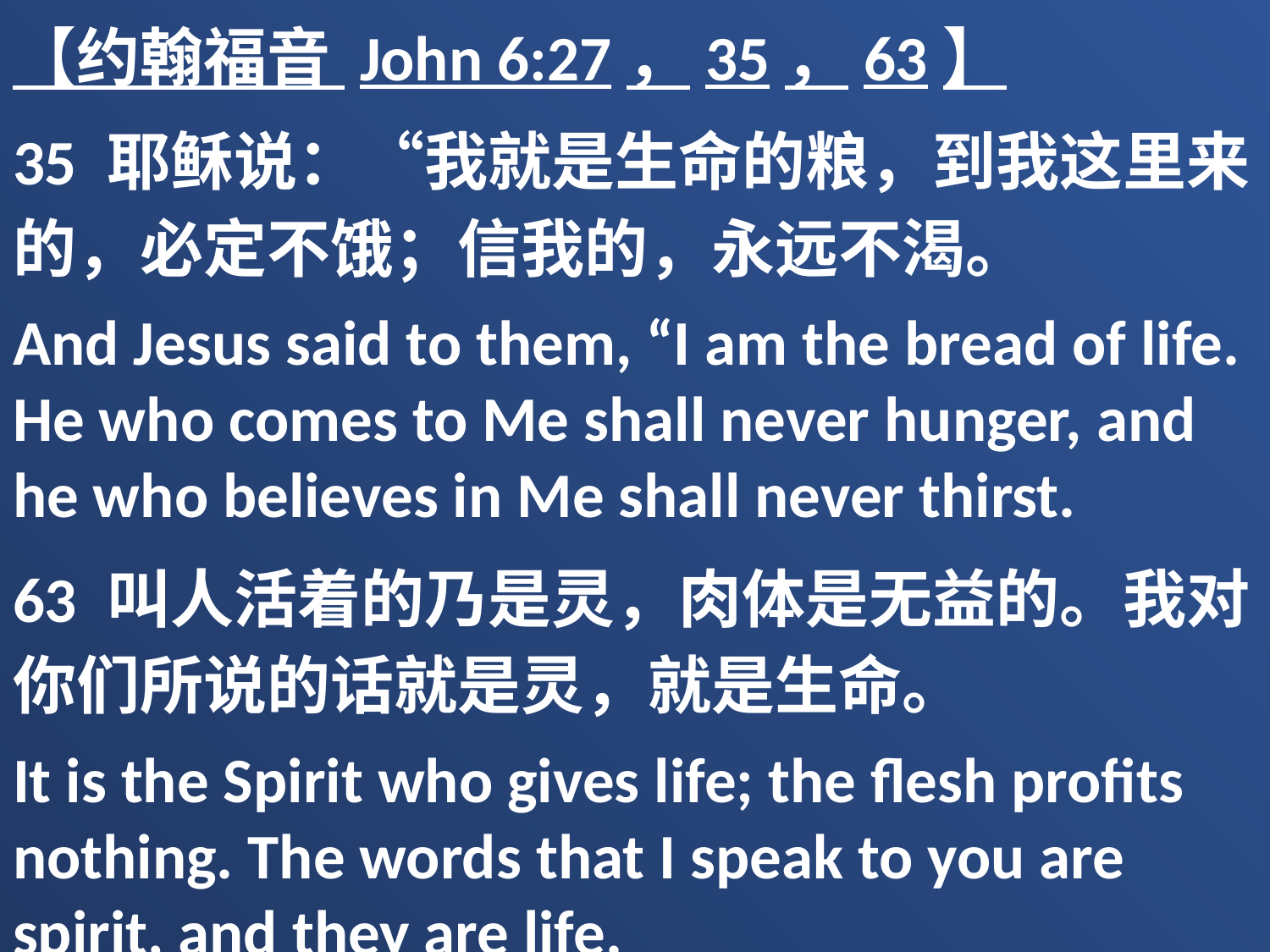

【约翰福音 John 6:27，35，63】
35 耶稣说：“我就是生命的粮，到我这里来的，必定不饿；信我的，永远不渴。
And Jesus said to them, “I am the bread of life. He who comes to Me shall never hunger, and he who believes in Me shall never thirst.
63 叫人活着的乃是灵，肉体是无益的。我对你们所说的话就是灵，就是生命。
It is the Spirit who gives life; the flesh profits nothing. The words that I speak to you are spirit, and they are life.